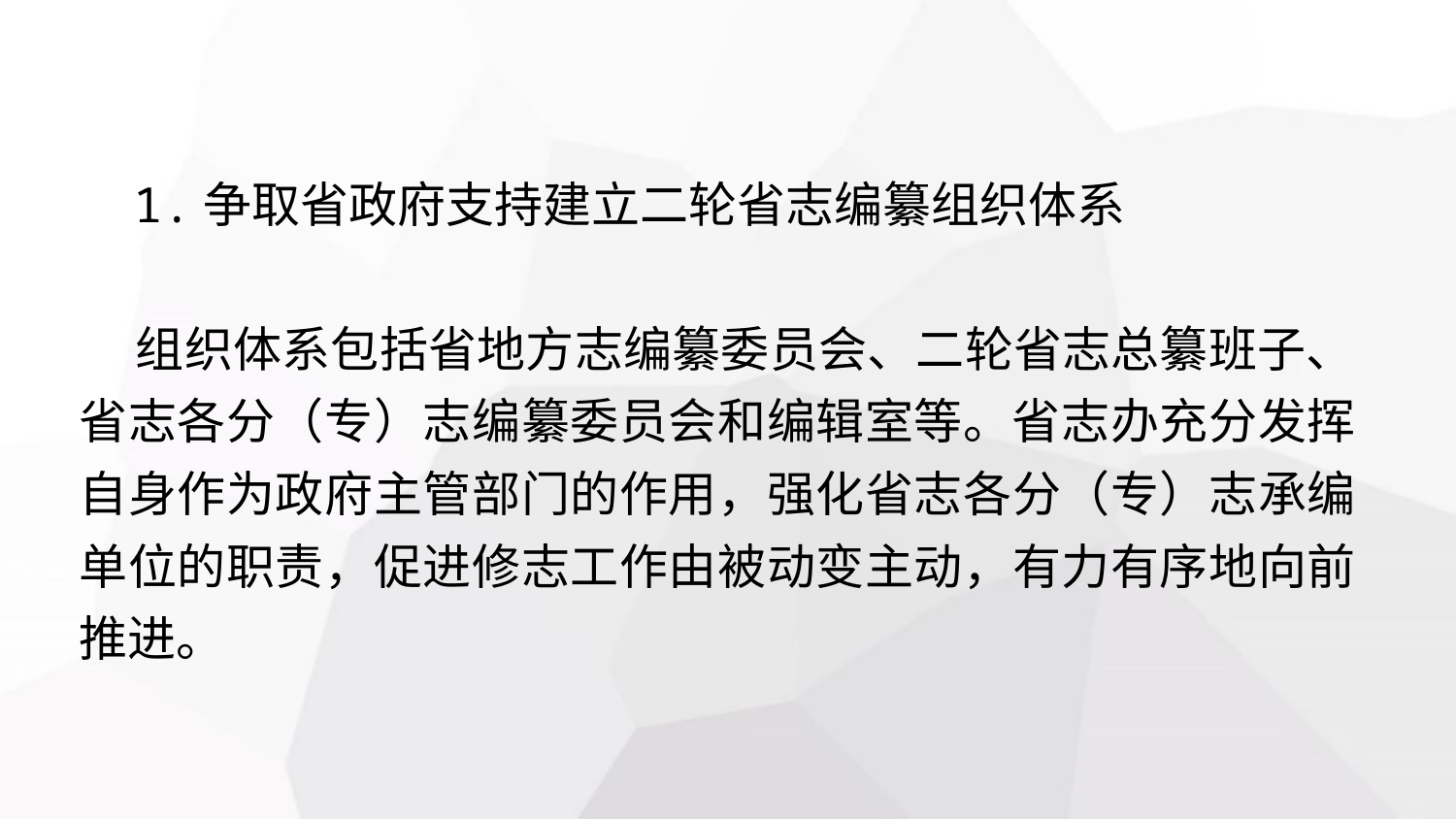

1.争取省政府支持建立二轮省志编纂组织体系

    组织体系包括省地方志编纂委员会、二轮省志总纂班子、省志各分（专）志编纂委员会和编辑室等。省志办充分发挥自身作为政府主管部门的作用，强化省志各分（专）志承编单位的职责，促进修志工作由被动变主动，有力有序地向前推进。